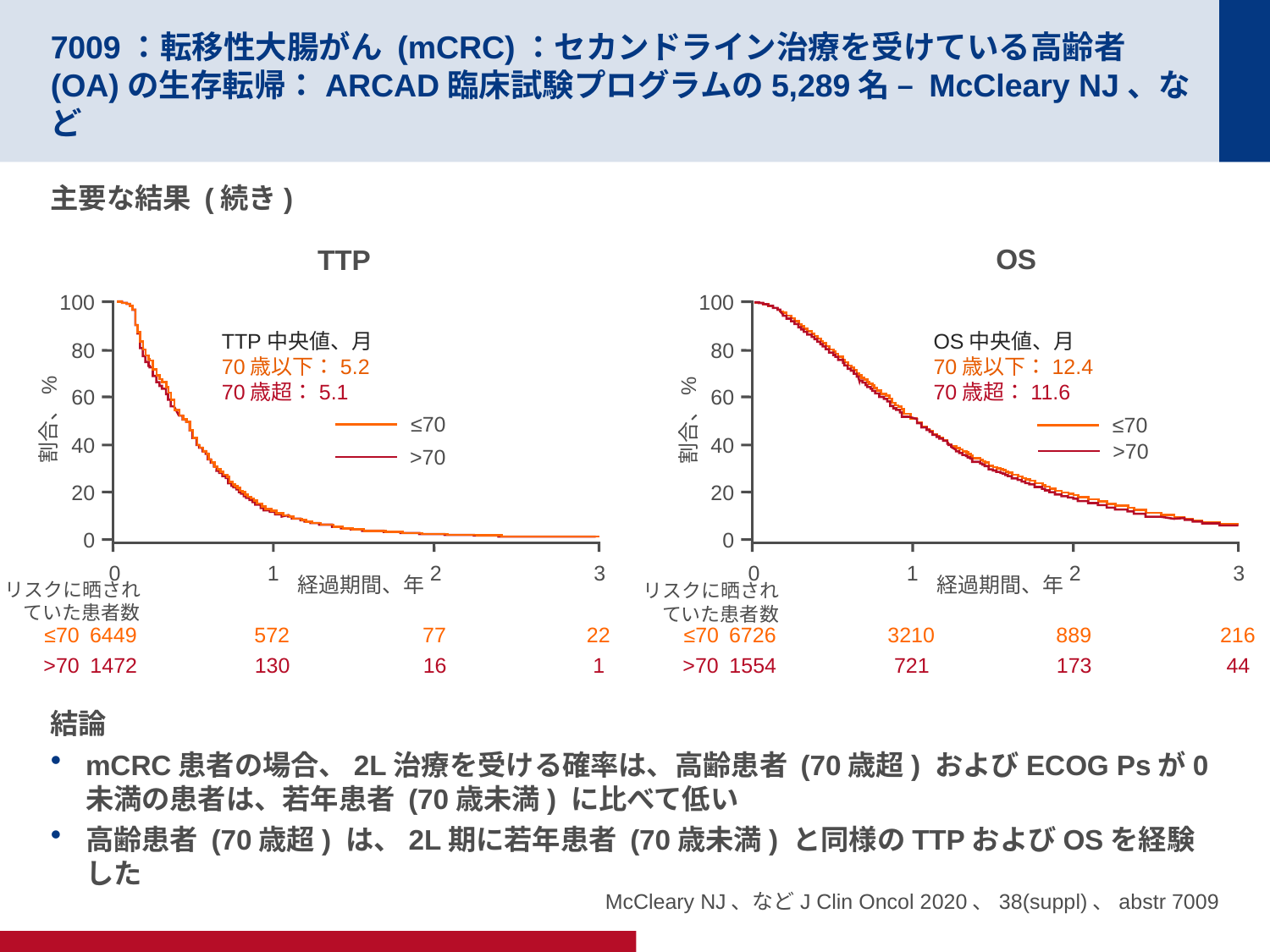

# 7009：転移性大腸がん (mCRC)：セカンドライン治療を受けている高齢者(OA)の生存転帰：ARCAD臨床試験プログラムの5,289名 – McCleary NJ、など
主要な結果 (続き)

結論
mCRC患者の場合、2L治療を受ける確率は、高齢患者 (70歳超) およびECOG Psが0未満の患者は、若年患者 (70歳未満) に比べて低い
高齢患者 (70歳超) は、2L期に若年患者 (70歳未満) と同様のTTPおよびOSを経験した
OS
TTP
100

TTP中央値、月
70歳以下：5.2
70歳超：5.1
80

60

割合、%
≤70
40
>70

20

0

0
1
2
3
経過期間、年
リスクに晒されていた患者数
≤70
572
77
22
6449
>70
1472
130
16
1
100

OS中央値、月
70歳以下：12.4
70歳超：11.6
80

60

割合、%
≤70
40
>70

20

0

0
1
2
3
経過期間、年
リスクに晒されていた患者数
≤70
3210
889
216
6726
>70
1554
721
173
44

McCleary NJ、などJ Clin Oncol 2020、38(suppl)、abstr 7009